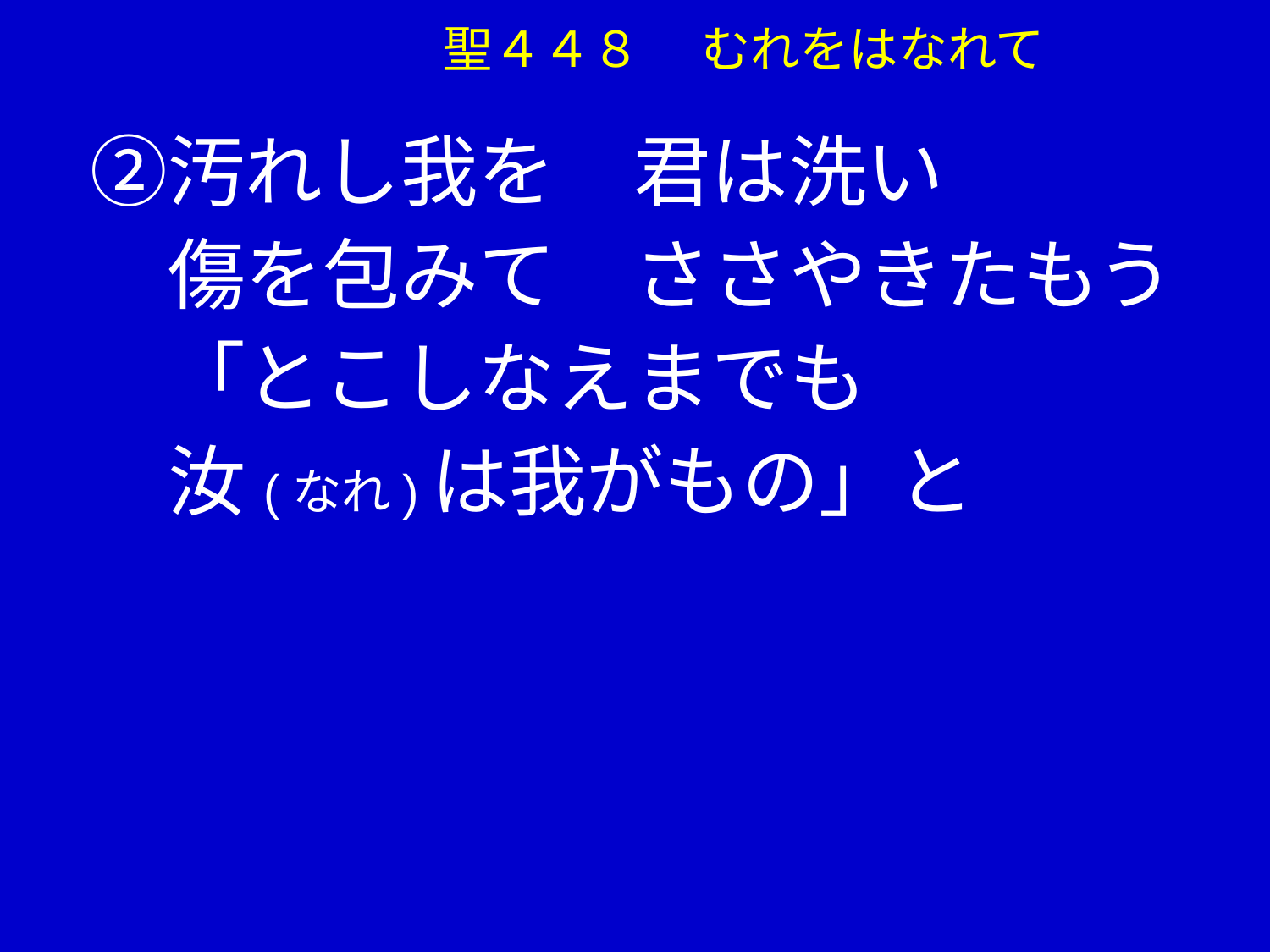

聖４４８ 　むれをはなれて
　②汚れし我を　君は洗い
　　傷を包みて　ささやきたもう
　　「とこしなえまでも
　　汝(なれ)は我がもの」と